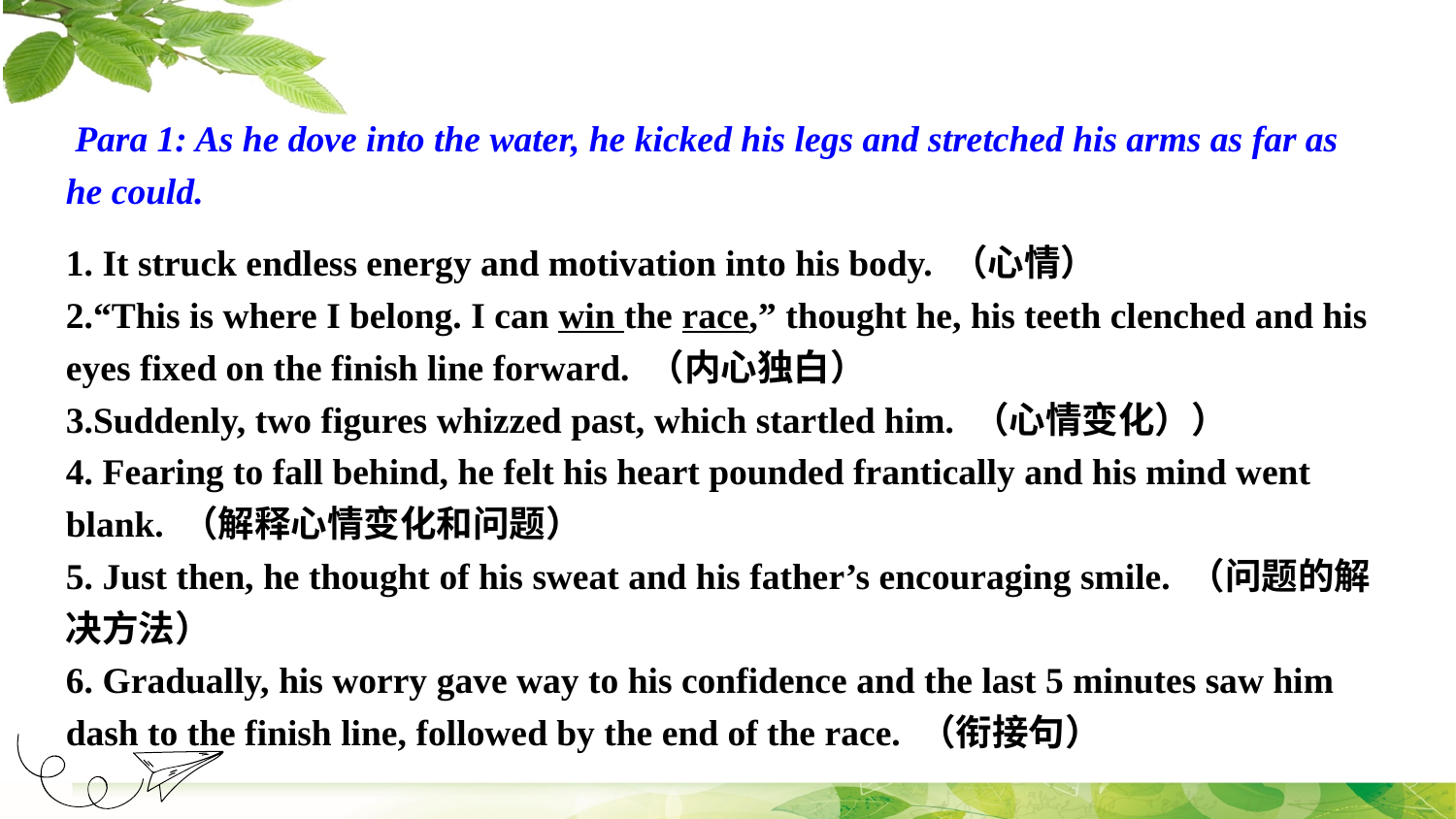

Para 1: As he dove into the water, he kicked his legs and stretched his arms as far as he could.
1. It struck endless energy and motivation into his body. （心情）
2.“This is where I belong. I can win the race,” thought he, his teeth clenched and his eyes fixed on the finish line forward. （内心独白）
3.Suddenly, two figures whizzed past, which startled him. （心情变化））
4. Fearing to fall behind, he felt his heart pounded frantically and his mind went blank. （解释心情变化和问题）
5. Just then, he thought of his sweat and his father’s encouraging smile. （问题的解决方法）
6. Gradually, his worry gave way to his confidence and the last 5 minutes saw him dash to the finish line, followed by the end of the race. （衔接句）